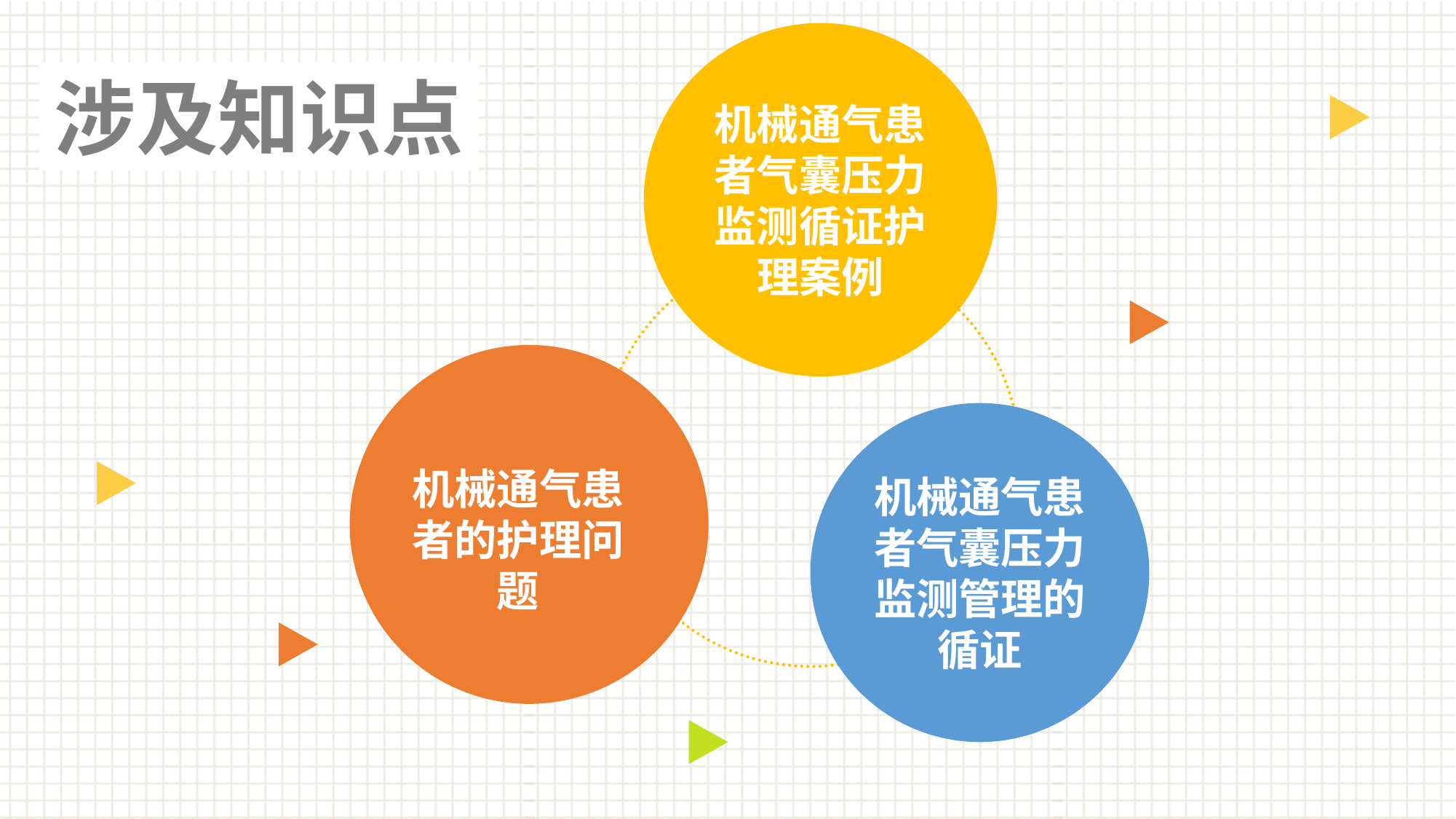

机械通气患者气囊压力监测循证护理案例
涉及知识点

机械通气患者气囊压力监测管理的循证
机械通气患者的护理问题